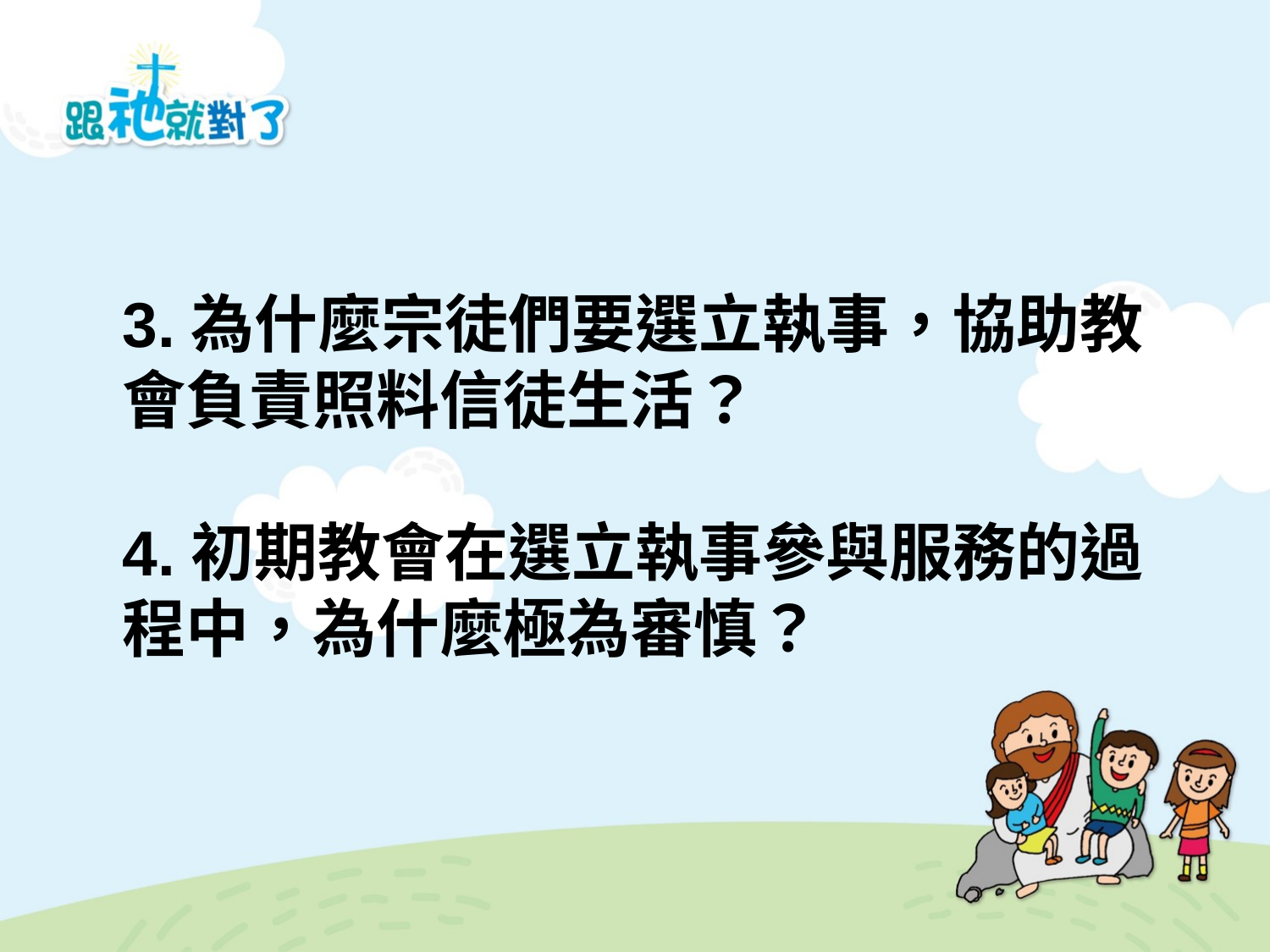

3.為什麼宗徒們要選立執事，協助教會負責照料信徒生活？

4.初期教會在選立執事參與服務的過程中，為什麼極為審慎？